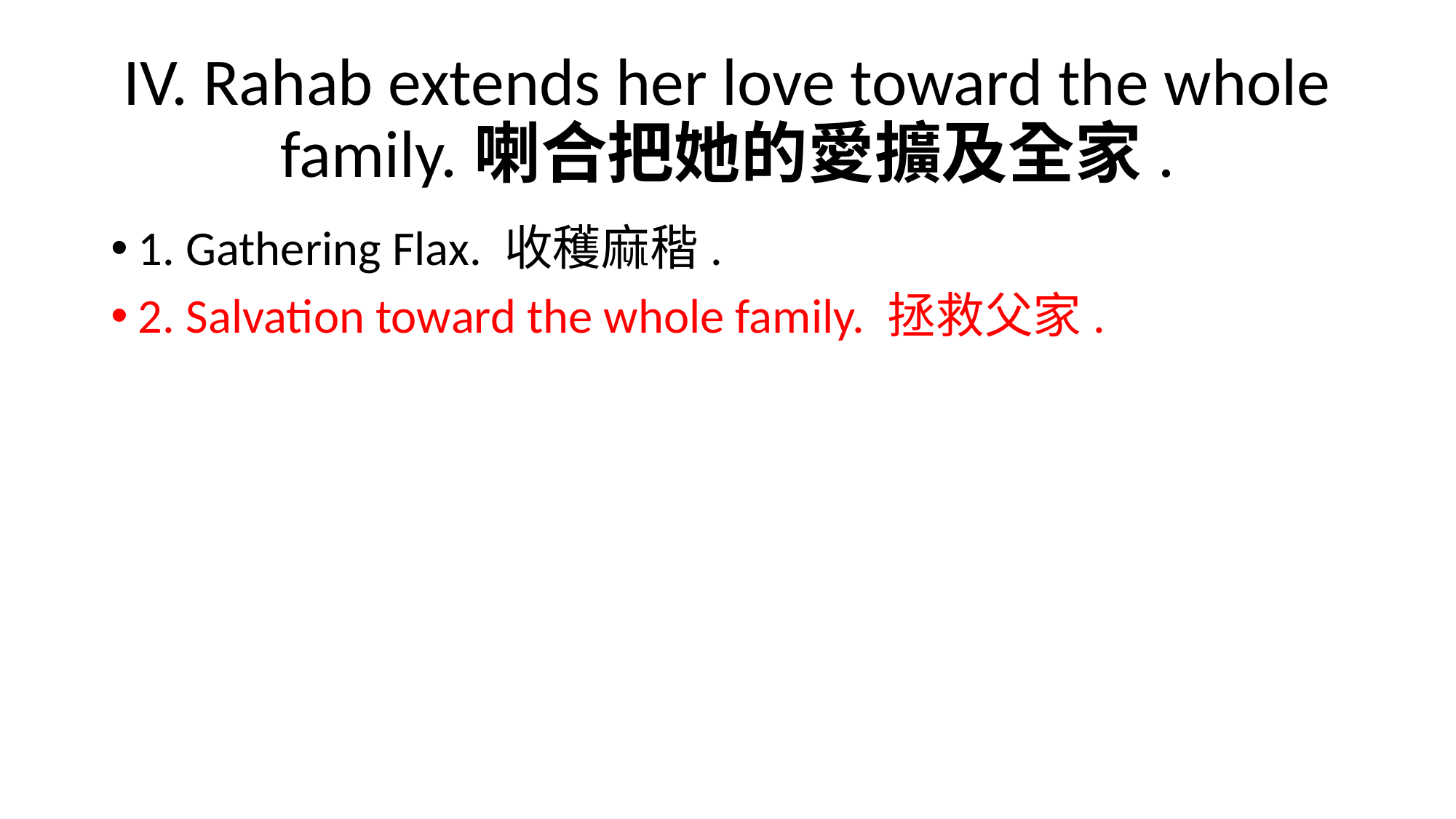

# IV. Rahab extends her love toward the whole family.喇合把她的愛擴及全家.
1. Gathering Flax. 收穫麻稭.
2. Salvation toward the whole family. 拯救父家.